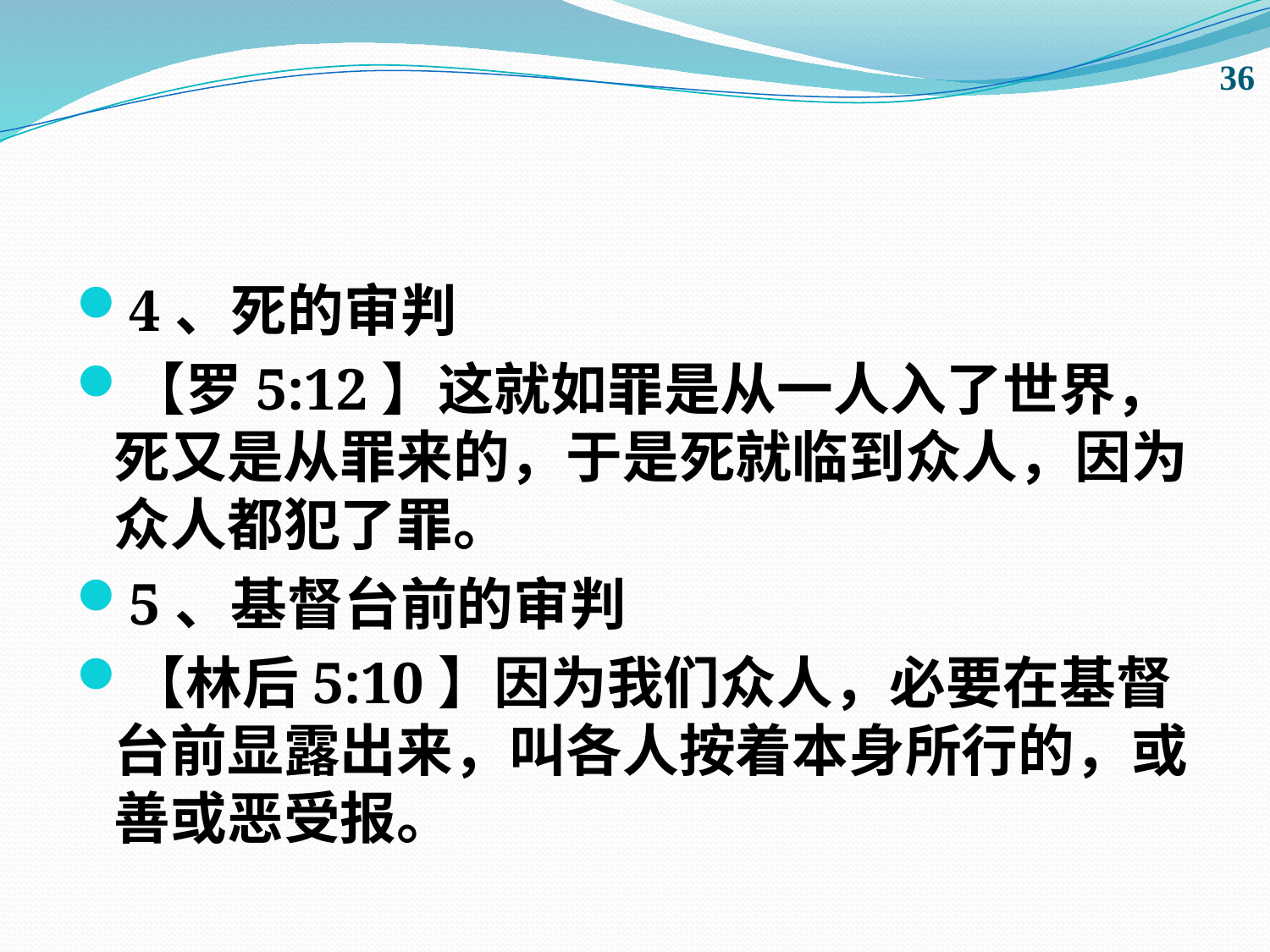

36
#
4、死的审判
【罗5:12】这就如罪是从一人入了世界，死又是从罪来的，于是死就临到众人，因为众人都犯了罪。
5、基督台前的审判
【林后5:10】因为我们众人，必要在基督台前显露出来，叫各人按着本身所行的，或善或恶受报。